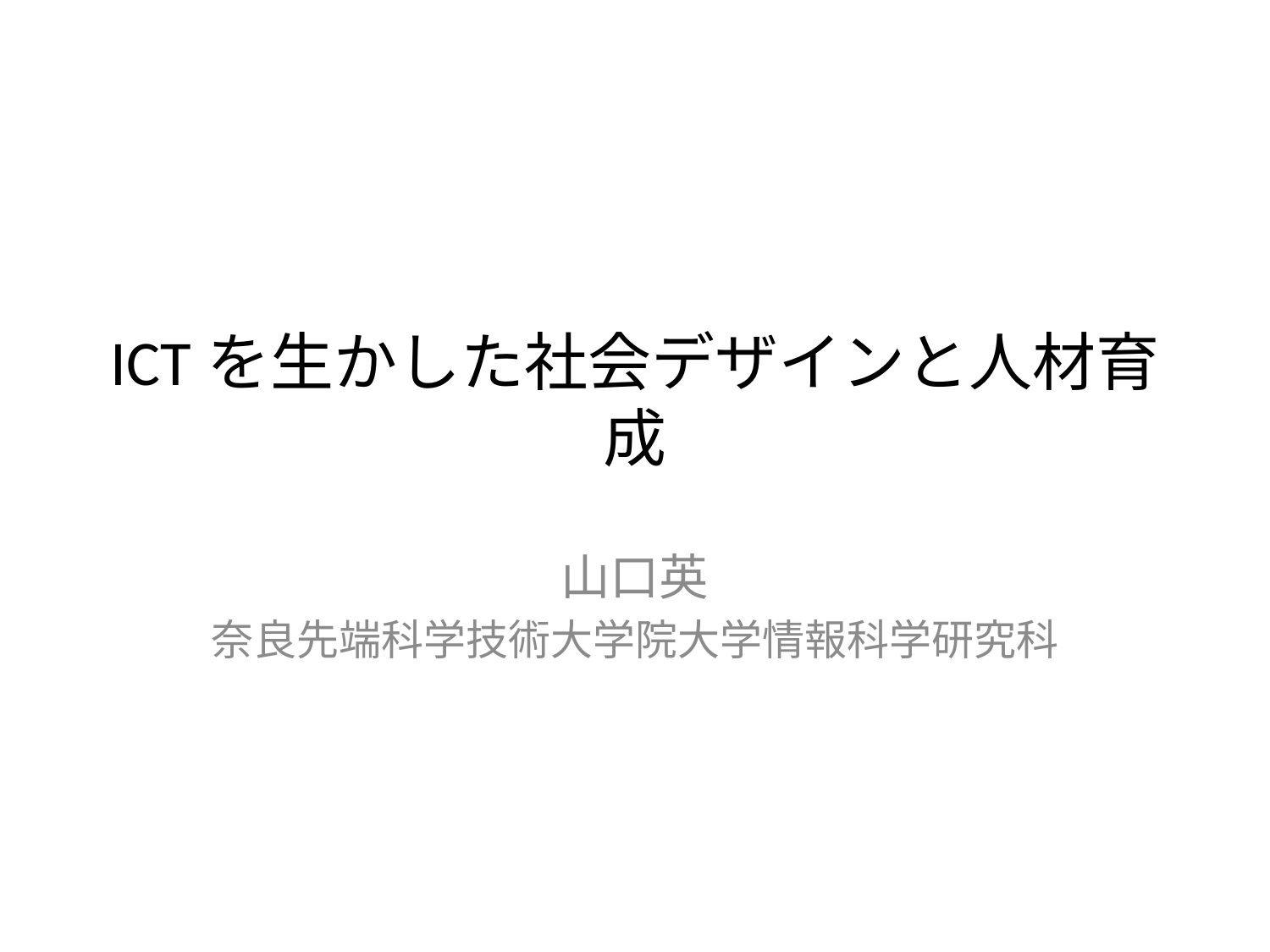

# ICTを生かした社会デザインと人材育成
山口英
奈良先端科学技術大学院大学情報科学研究科